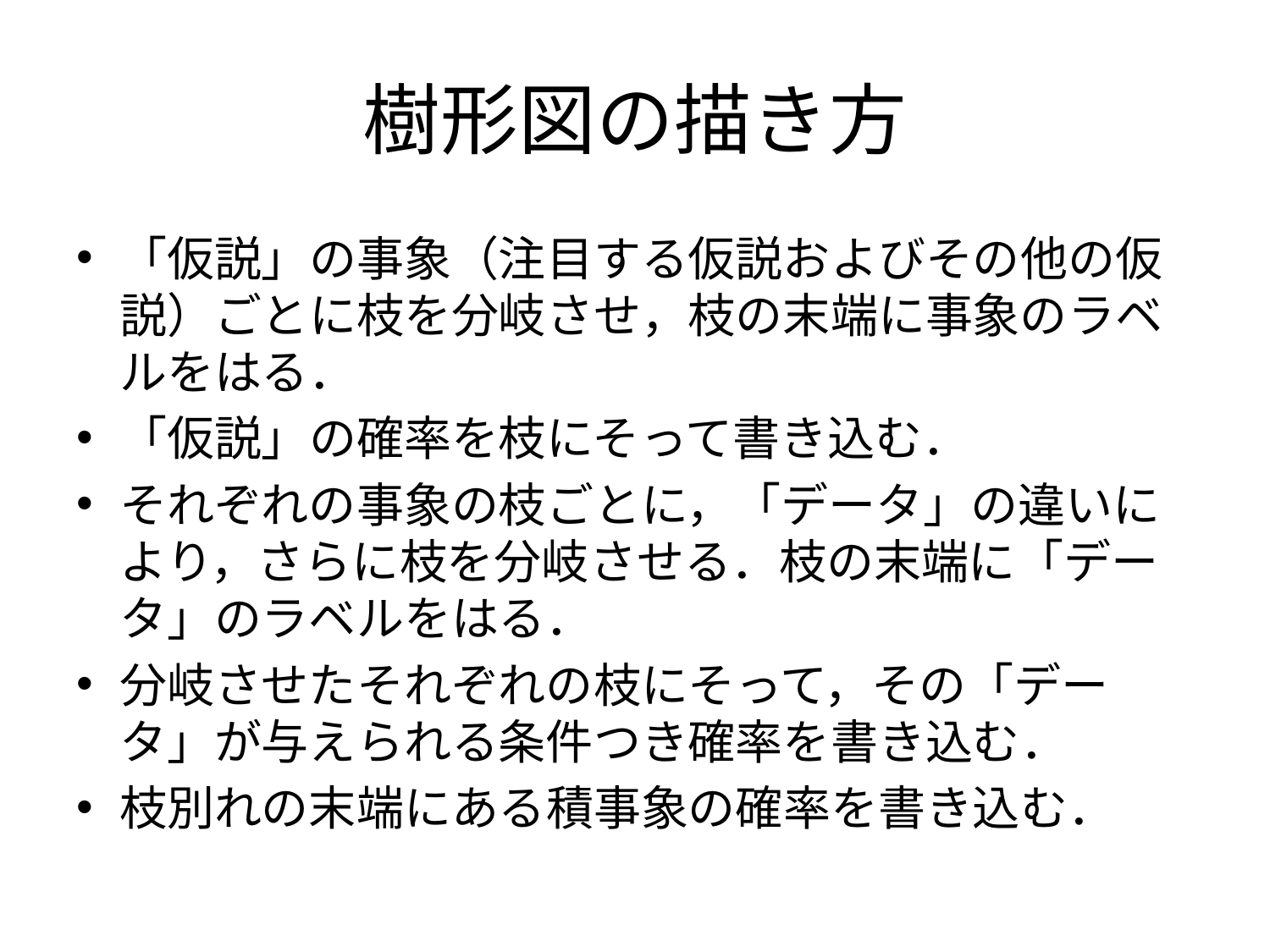

# 樹形図の描き方
「仮説」の事象（注目する仮説およびその他の仮説）ごとに枝を分岐させ，枝の末端に事象のラベルをはる．
「仮説」の確率を枝にそって書き込む．
それぞれの事象の枝ごとに，「データ」の違いにより，さらに枝を分岐させる．枝の末端に「データ」のラベルをはる．
分岐させたそれぞれの枝にそって，その「データ」が与えられる条件つき確率を書き込む．
枝別れの末端にある積事象の確率を書き込む．